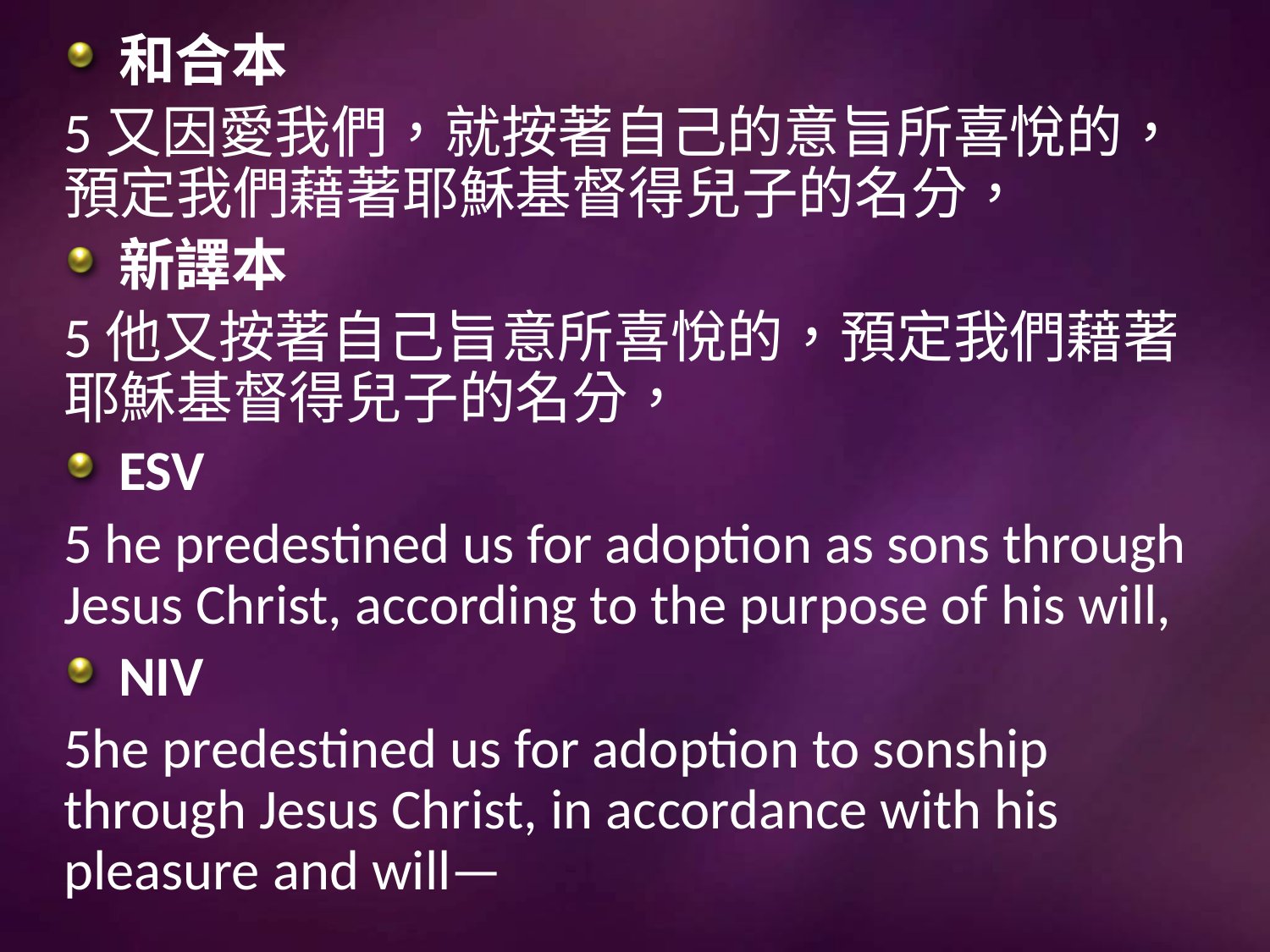

和合本
5又因愛我們，就按著自己的意旨所喜悅的，預定我們藉著耶穌基督得兒子的名分，
新譯本
5他又按著自己旨意所喜悅的，預定我們藉著耶穌基督得兒子的名分，
ESV
5 he predestined us for adoption as sons through Jesus Christ, according to the purpose of his will,
NIV
5he predestined us for adoption to sonship through Jesus Christ, in accordance with his pleasure and will—